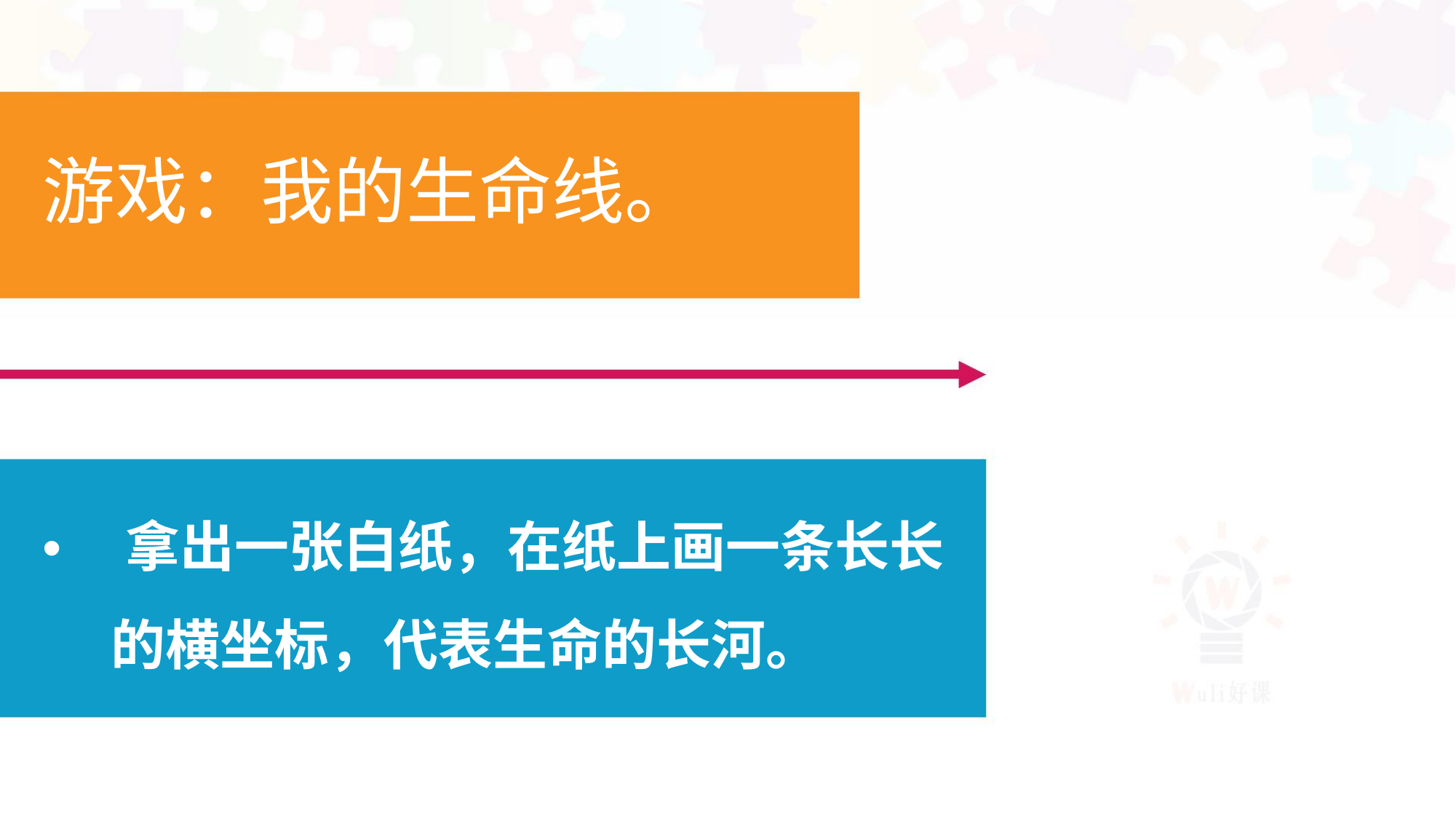

游戏：我的生命线。
• 拿出一张白纸，在纸上画一条长长
的横坐标，代表生命的长河。